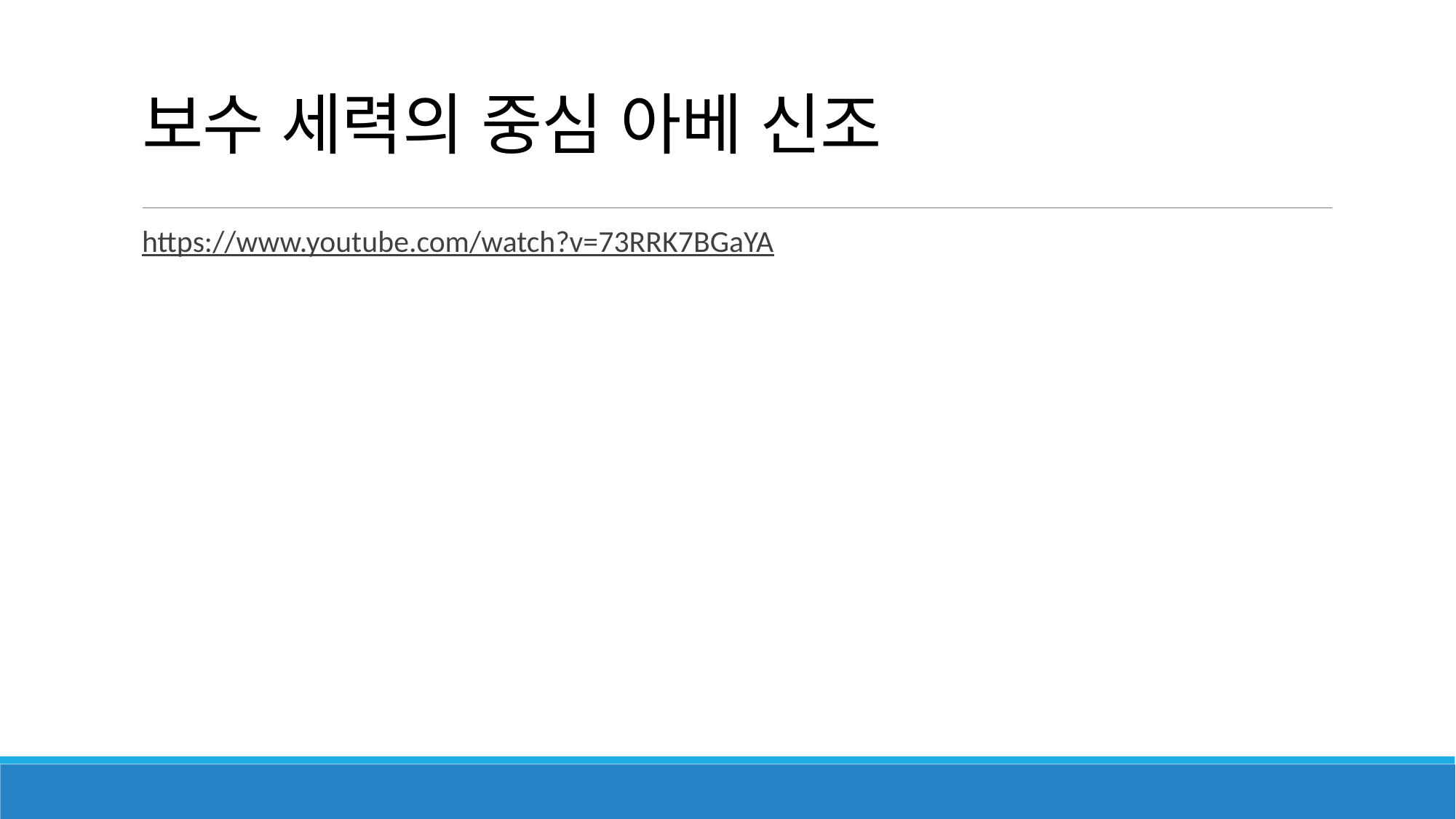

# 보수 세력의 중심 아베 신조
https://www.youtube.com/watch?v=73RRK7BGaYA